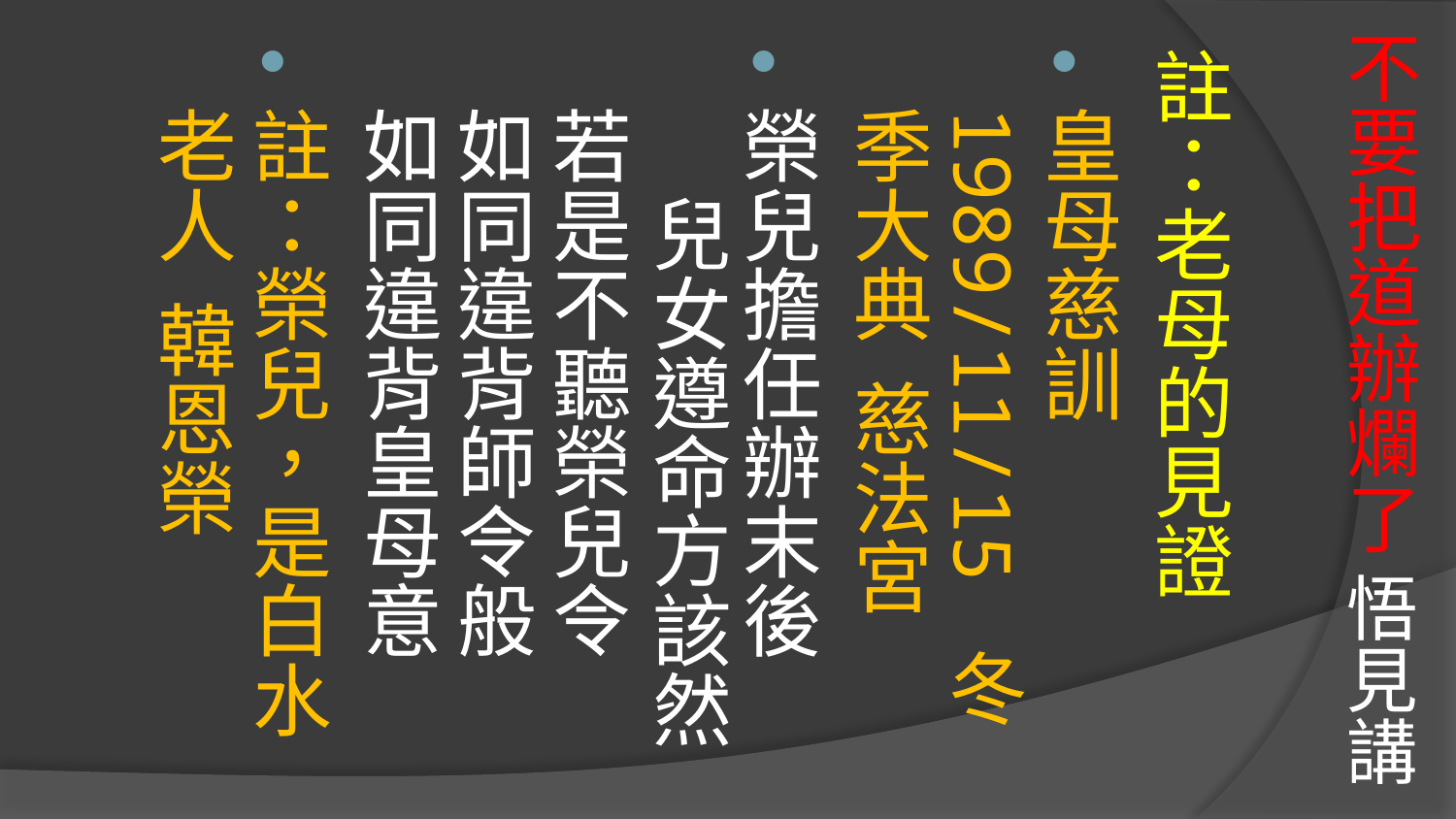

# 不要把道辦爛了 悟見講
註：老母的見證
皇母慈訓1989/11/15 冬季大典  慈法宮
榮兒擔任辦末後            兒女遵命方該然
若是不聽榮兒令      如同違背師令般
如同違背皇母意
註：榮兒，是白水老人  韓恩榮